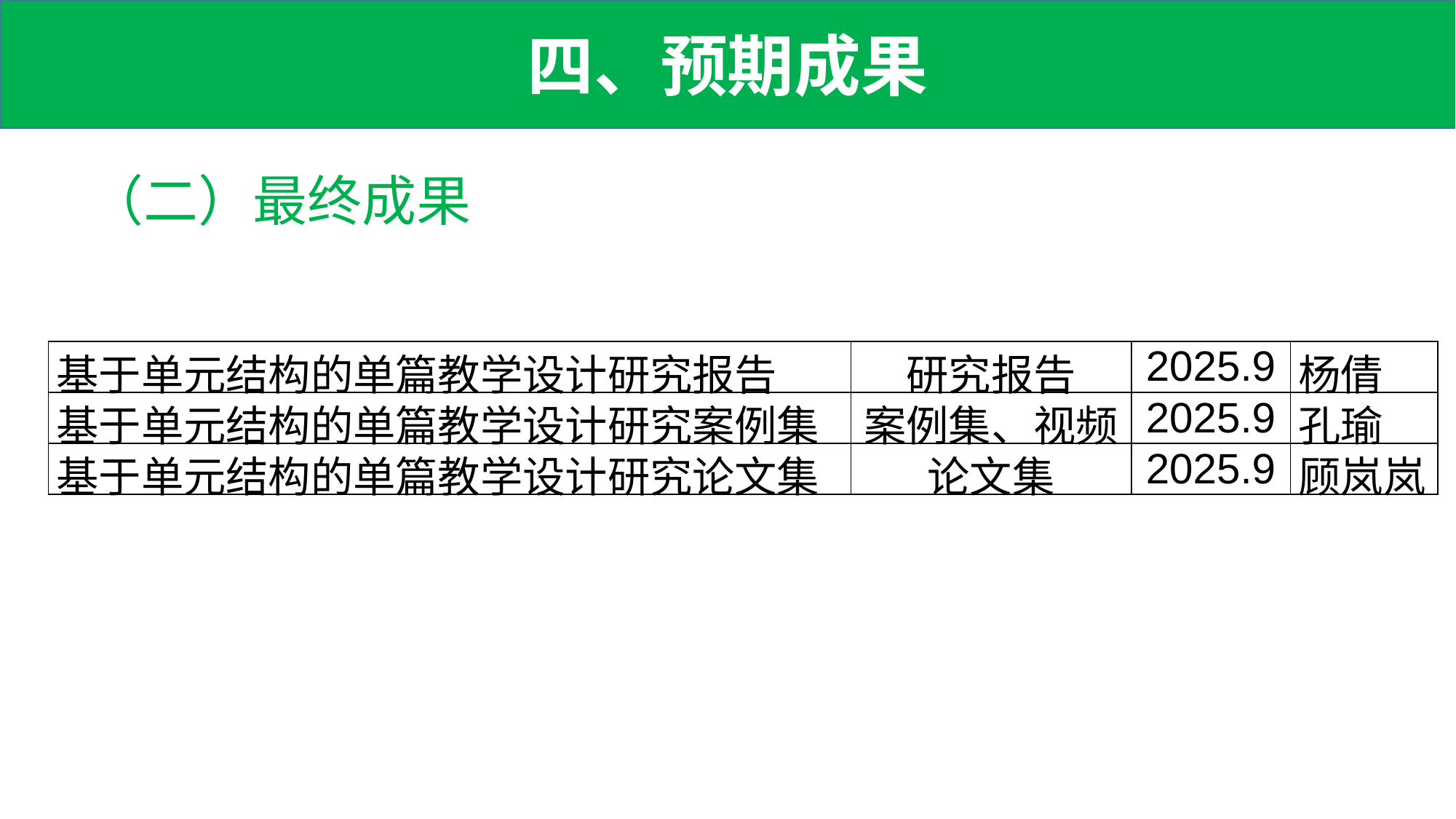

四、预期成果
（二）最终成果

| 基于单元结构的单篇教学设计研究报告 | 研究报告 | 2025.9 | 杨倩 |
| --- | --- | --- | --- |
| 基于单元结构的单篇教学设计研究案例集 | 案例集、视频 | 2025.9 | 孔瑜 |
| 基于单元结构的单篇教学设计研究论文集 | 论文集 | 2025.9 | 顾岚岚 |